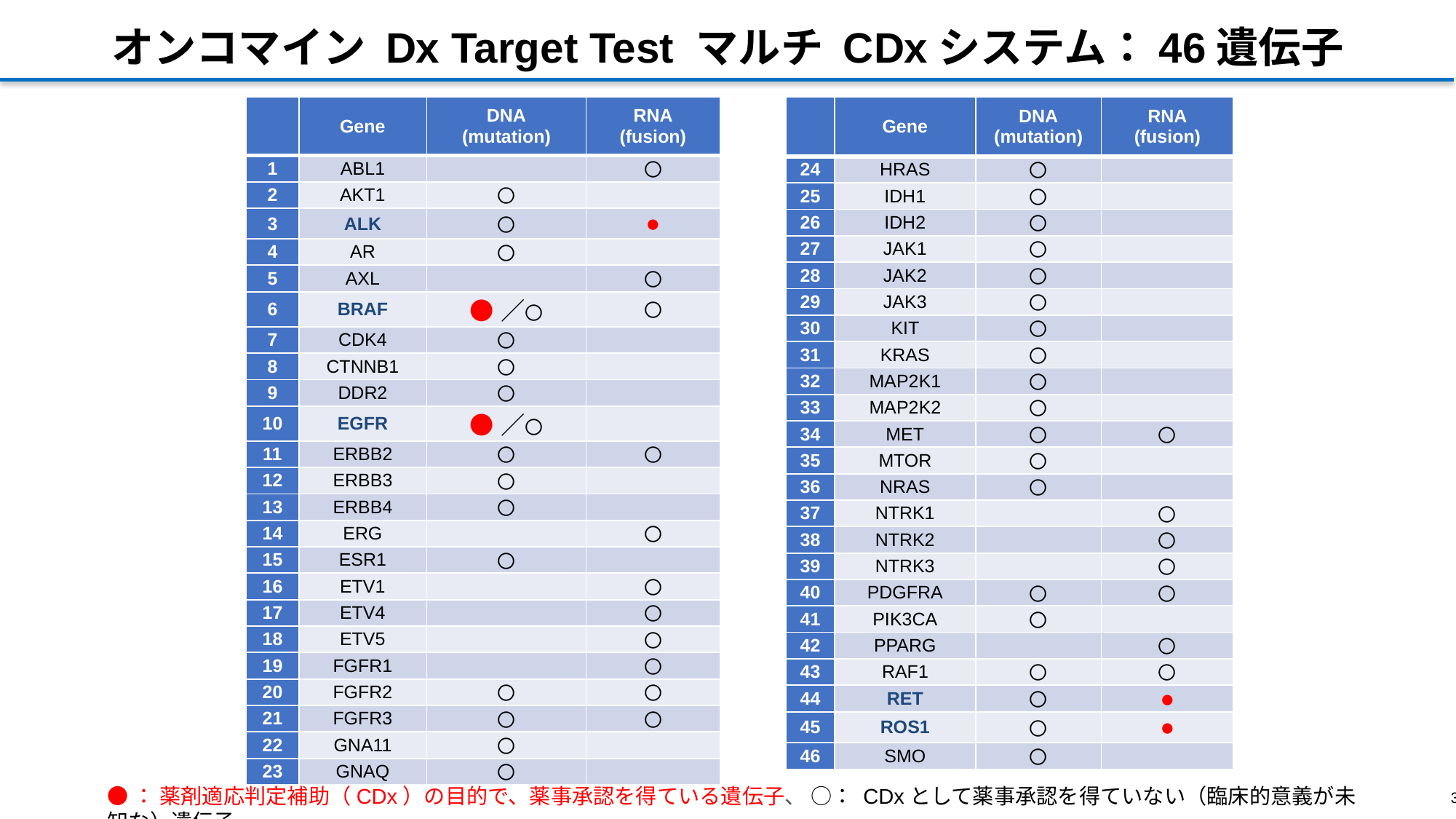

オンコマイン Dx Target Test マルチ CDxシステム：46遺伝子
|  | Gene | DNA (mutation) | RNA (fusion) |
| --- | --- | --- | --- |
| 1 | ABL1 |  | 〇 |
| 2 | AKT1 | 〇 |  |
| 3 | ALK | 〇 | ● |
| 4 | AR | 〇 |  |
| 5 | AXL |  | 〇 |
| 6 | BRAF | ●／〇 | 〇 |
| 7 | CDK4 | 〇 |  |
| 8 | CTNNB1 | 〇 |  |
| 9 | DDR2 | 〇 |  |
| 10 | EGFR | ●／〇 |  |
| 11 | ERBB2 | 〇 | 〇 |
| 12 | ERBB3 | 〇 |  |
| 13 | ERBB4 | 〇 |  |
| 14 | ERG |  | 〇 |
| 15 | ESR1 | 〇 |  |
| 16 | ETV1 |  | 〇 |
| 17 | ETV4 |  | 〇 |
| 18 | ETV5 |  | 〇 |
| 19 | FGFR1 |  | 〇 |
| 20 | FGFR2 | 〇 | 〇 |
| 21 | FGFR3 | 〇 | 〇 |
| 22 | GNA11 | 〇 |  |
| 23 | GNAQ | 〇 |  |
|  | Gene | DNA (mutation) | RNA (fusion) |
| --- | --- | --- | --- |
| 24 | HRAS | 〇 |  |
| 25 | IDH1 | 〇 |  |
| 26 | IDH2 | 〇 |  |
| 27 | JAK1 | 〇 |  |
| 28 | JAK2 | 〇 |  |
| 29 | JAK3 | 〇 |  |
| 30 | KIT | 〇 |  |
| 31 | KRAS | 〇 |  |
| 32 | MAP2K1 | 〇 |  |
| 33 | MAP2K2 | 〇 |  |
| 34 | MET | 〇 | 〇 |
| 35 | MTOR | 〇 |  |
| 36 | NRAS | 〇 |  |
| 37 | NTRK1 |  | 〇 |
| 38 | NTRK2 |  | 〇 |
| 39 | NTRK3 |  | 〇 |
| 40 | PDGFRA | 〇 | 〇 |
| 41 | PIK3CA | 〇 |  |
| 42 | PPARG |  | 〇 |
| 43 | RAF1 | 〇 | 〇 |
| 44 | RET | 〇 | ● |
| 45 | ROS1 | 〇 | ● |
| 46 | SMO | 〇 |  |

●： 薬剤適応判定補助（CDx）の目的で、薬事承認を得ている遺伝子、 ○： CDxとして薬事承認を得ていない（臨床的意義が未知な）遺伝子